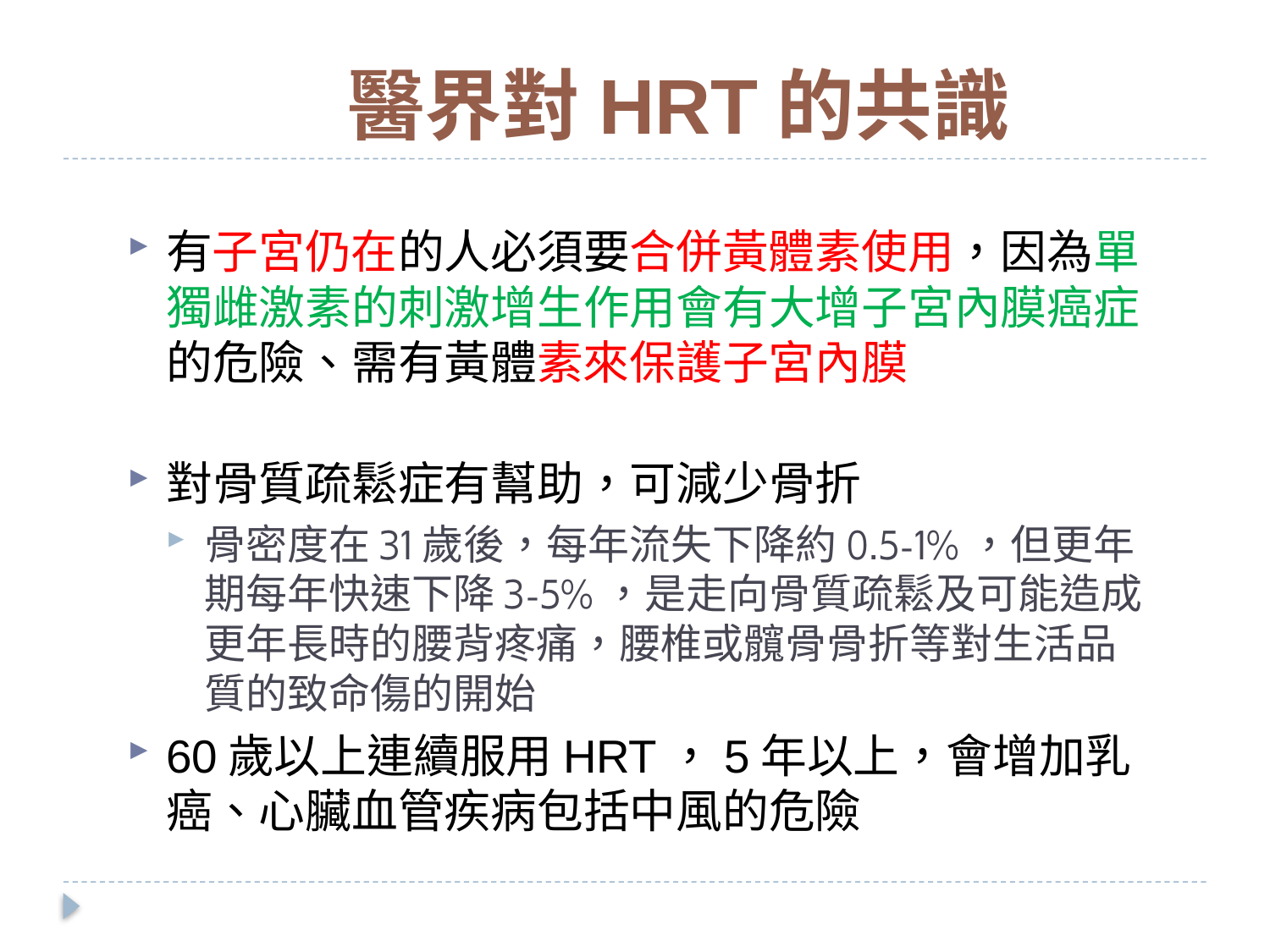

# 醫界對HRT的共識
有子宮仍在的人必須要合併黃體素使用，因為單獨雌激素的刺激增生作用會有大增子宮內膜癌症的危險、需有黃體素來保護子宮內膜
對骨質疏鬆症有幫助，可減少骨折
骨密度在31歲後，每年流失下降約0.5-1%，但更年期每年快速下降3-5%，是走向骨質疏鬆及可能造成更年長時的腰背疼痛，腰椎或髖骨骨折等對生活品質的致命傷的開始
60歲以上連續服用HRT，5年以上，會增加乳癌、心臟血管疾病包括中風的危險